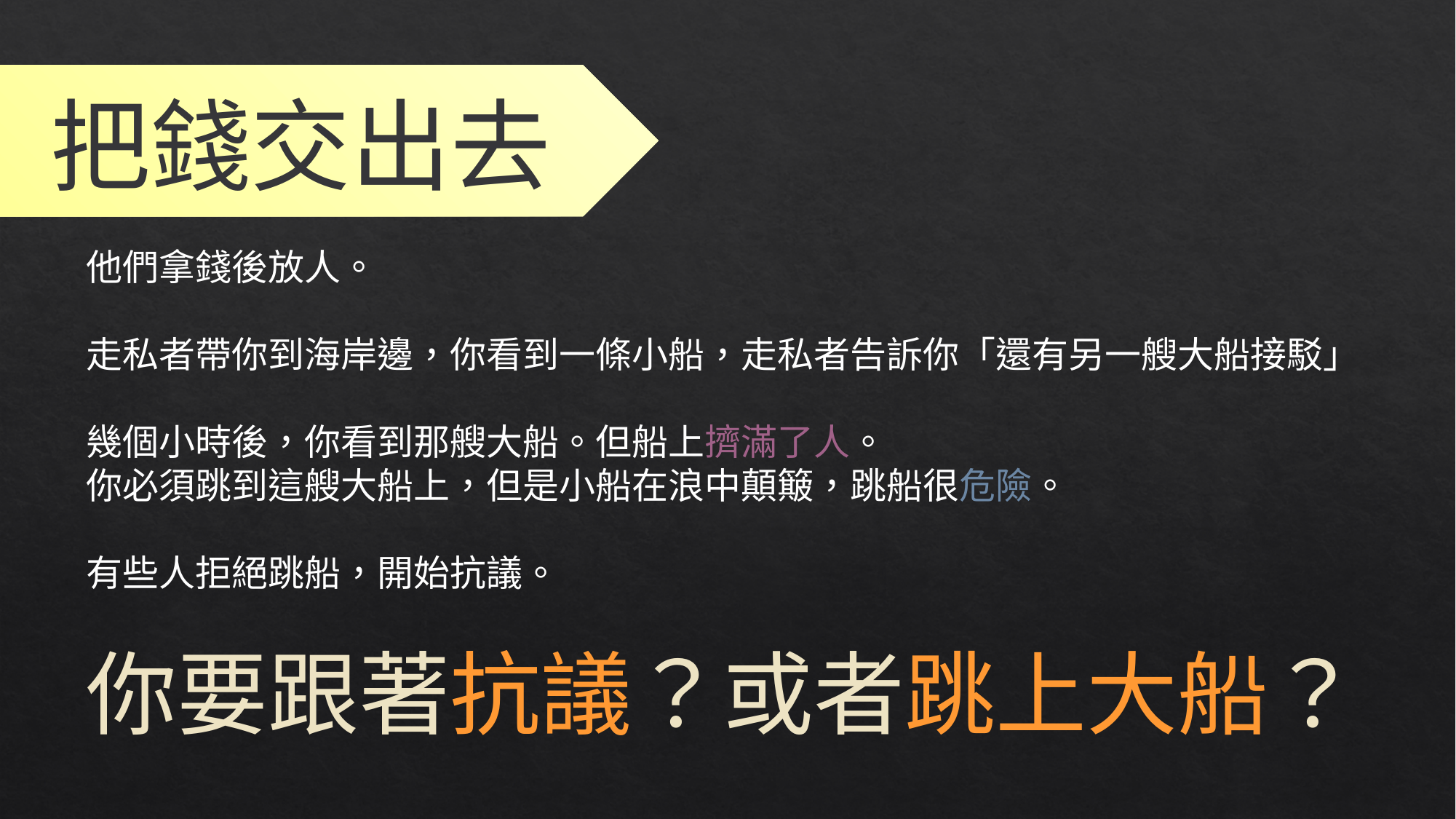

把錢交出去
他們拿錢後放人。

走私者帶你到海岸邊，你看到一條小船，走私者告訴你「還有另一艘大船接駁」

幾個小時後，你看到那艘大船。但船上擠滿了人。
你必須跳到這艘大船上，但是小船在浪中顛簸，跳船很危險。

有些人拒絕跳船，開始抗議。
你要跟著抗議？或者跳上大船？